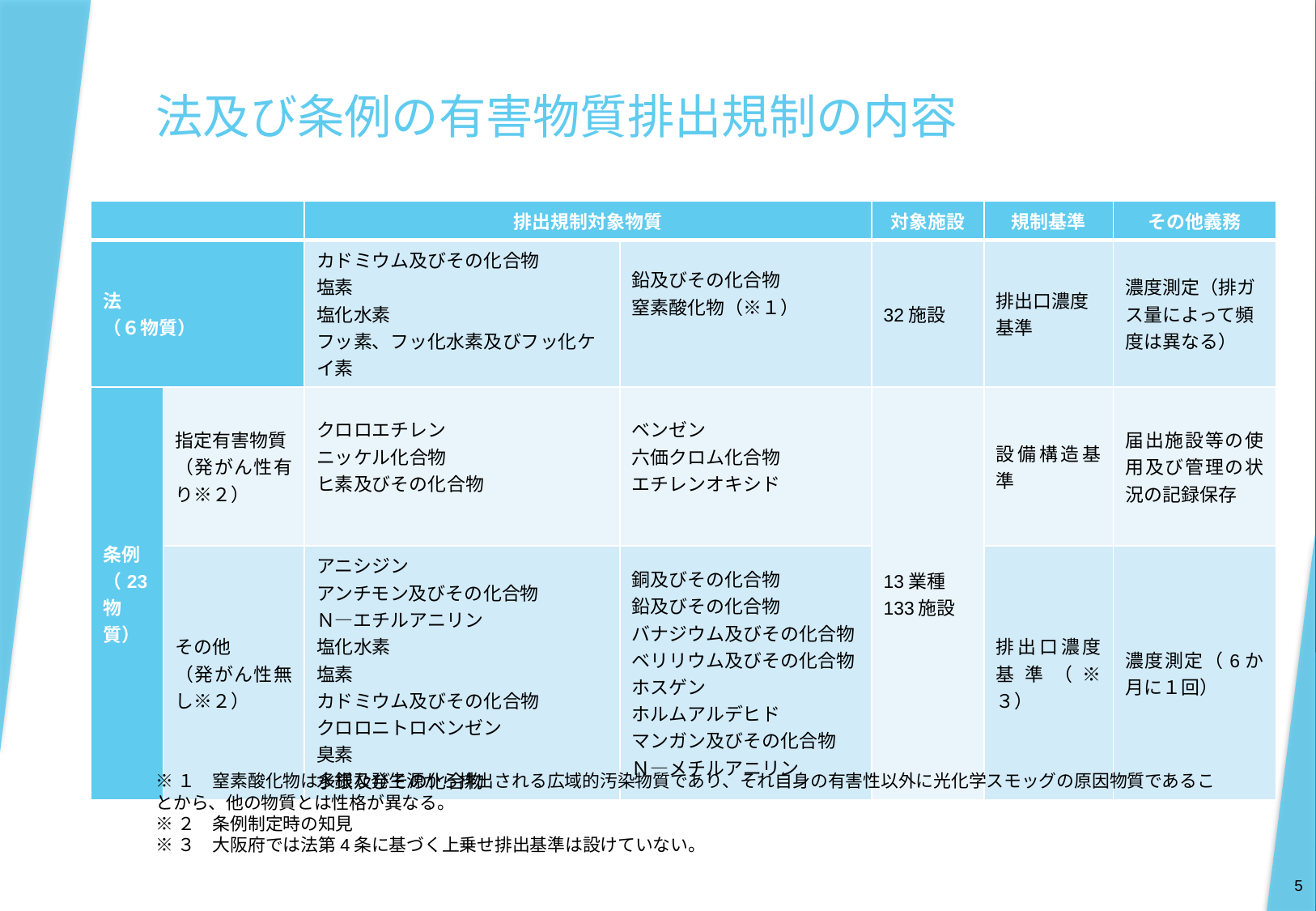

# 法及び条例の有害物質排出規制の内容
|  |  | 排出規制対象物質 |  | 対象施設 | 規制基準 | その他義務 |
| --- | --- | --- | --- | --- | --- | --- |
| 法 （６物質） |  | カドミウム及びその化合物 塩素 塩化水素 フッ素、フッ化水素及びフッ化ケイ素 | 鉛及びその化合物 窒素酸化物（※１） | 32施設 | 排出口濃度基準 | 濃度測定（排ガス量によって頻度は異なる） |
| 条例 （23物質） | 指定有害物質 （発がん性有り※２） | クロロエチレン ニッケル化合物 ヒ素及びその化合物 | ベンゼン 六価クロム化合物 エチレンオキシド | 13業種 133施設 | 設備構造基準 | 届出施設等の使用及び管理の状況の記録保存 |
|  | その他 （発がん性無し※２） | アニシジン アンチモン及びその化合物 Ｎ―エチルアニリン 塩化水素 塩素 カドミウム及びその化合物 クロロニトロベンゼン 臭素 水銀及びその化合物 | 銅及びその化合物 鉛及びその化合物 バナジウム及びその化合物 ベリリウム及びその化合物 ホスゲン ホルムアルデヒド マンガン及びその化合物 Ｎ―メチルアニリン |  | 排出口濃度基準（※３） | 濃度測定（6か月に１回） |

※１　窒素酸化物は多様な発生源から排出される広域的汚染物質であり、それ自身の有害性以外に光化学スモッグの原因物質であることから、他の物質とは性格が異なる。
※２　条例制定時の知見
※３　大阪府では法第4条に基づく上乗せ排出基準は設けていない。
5